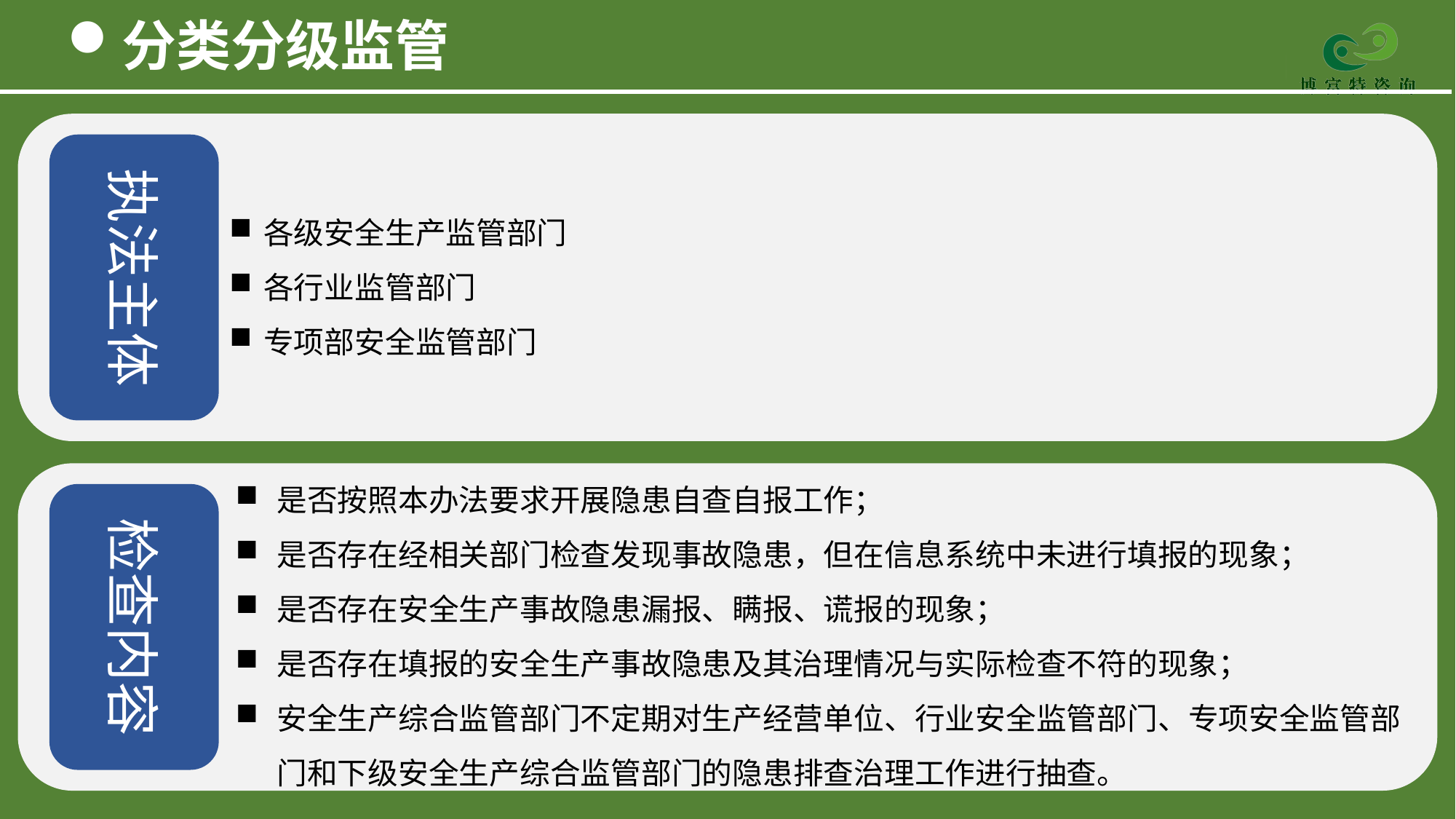

分类分级监管

执法主体
各级安全生产监管部门
各行业监管部门
专项部安全监管部门
是否按照本办法要求开展隐患自查自报工作；
是否存在经相关部门检查发现事故隐患，但在信息系统中未进行填报的现象；
是否存在安全生产事故隐患漏报、瞒报、谎报的现象；
是否存在填报的安全生产事故隐患及其治理情况与实际检查不符的现象；
安全生产综合监管部门不定期对生产经营单位、行业安全监管部门、专项安全监管部门和下级安全生产综合监管部门的隐患排查治理工作进行抽查。

检查内容